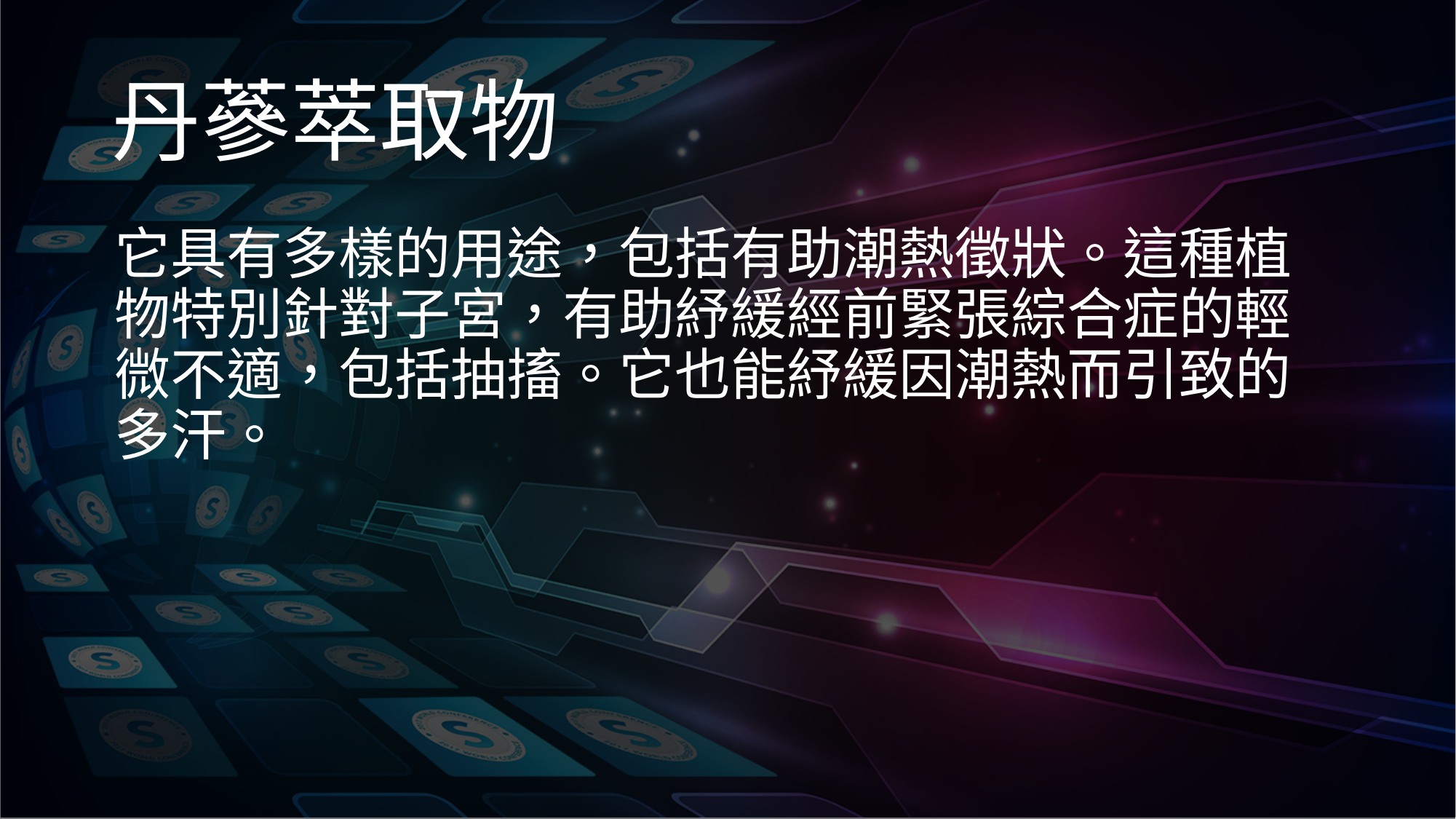

# 丹蔘萃取物
它具有多樣的用途，包括有助潮熱徵狀。這種植物特別針對子宮，有助紓緩經前緊張綜合症的輕微不適，包括抽搐。它也能紓緩因潮熱而引致的多汗。